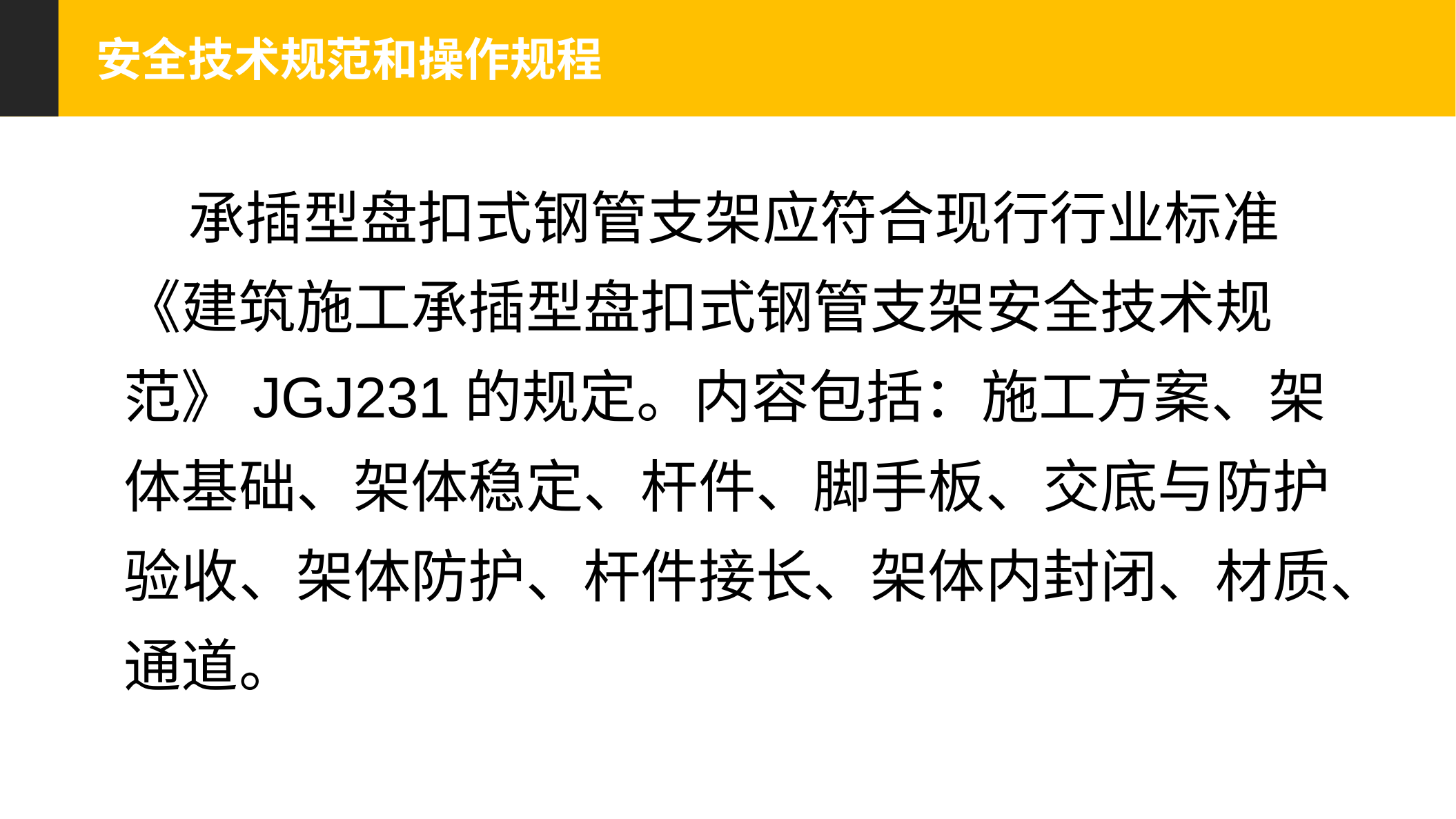

安全技术规范和操作规程
    承插型盘扣式钢管支架应符合现行行业标准《建筑施工承插型盘扣式钢管支架安全技术规范》JGJ231的规定。内容包括：施工方案、架体基础、架体稳定、杆件、脚手板、交底与防护验收、架体防护、杆件接长、架体内封闭、材质、通道。